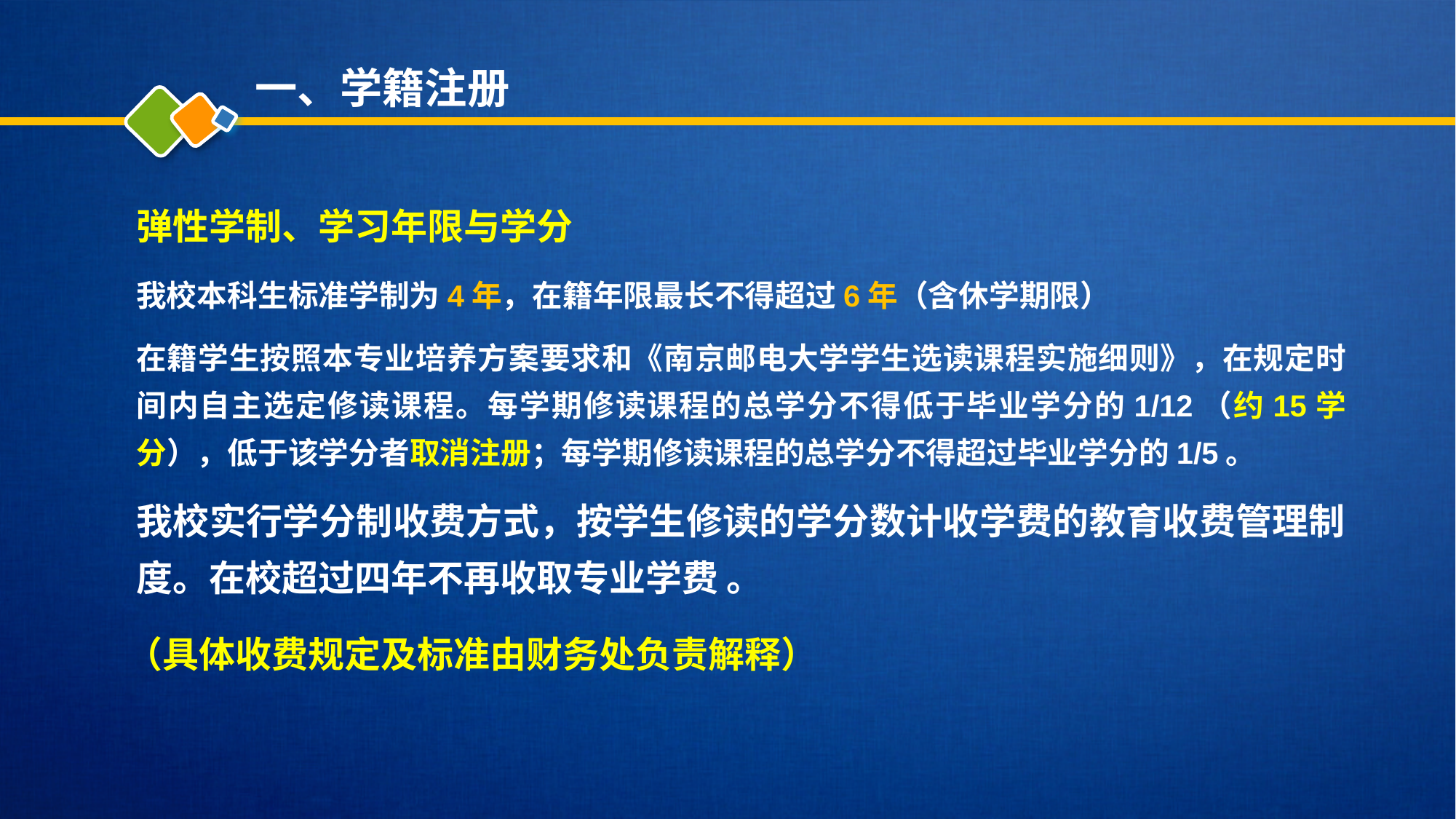

一、学籍注册

弹性学制、学习年限与学分
我校本科生标准学制为4年，在籍年限最长不得超过6年（含休学期限）
在籍学生按照本专业培养方案要求和《南京邮电大学学生选读课程实施细则》，在规定时间内自主选定修读课程。每学期修读课程的总学分不得低于毕业学分的1/12（约15学分），低于该学分者取消注册；每学期修读课程的总学分不得超过毕业学分的1/5。
我校实行学分制收费方式，按学生修读的学分数计收学费的教育收费管理制度。在校超过四年不再收取专业学费 。
 （具体收费规定及标准由财务处负责解释）